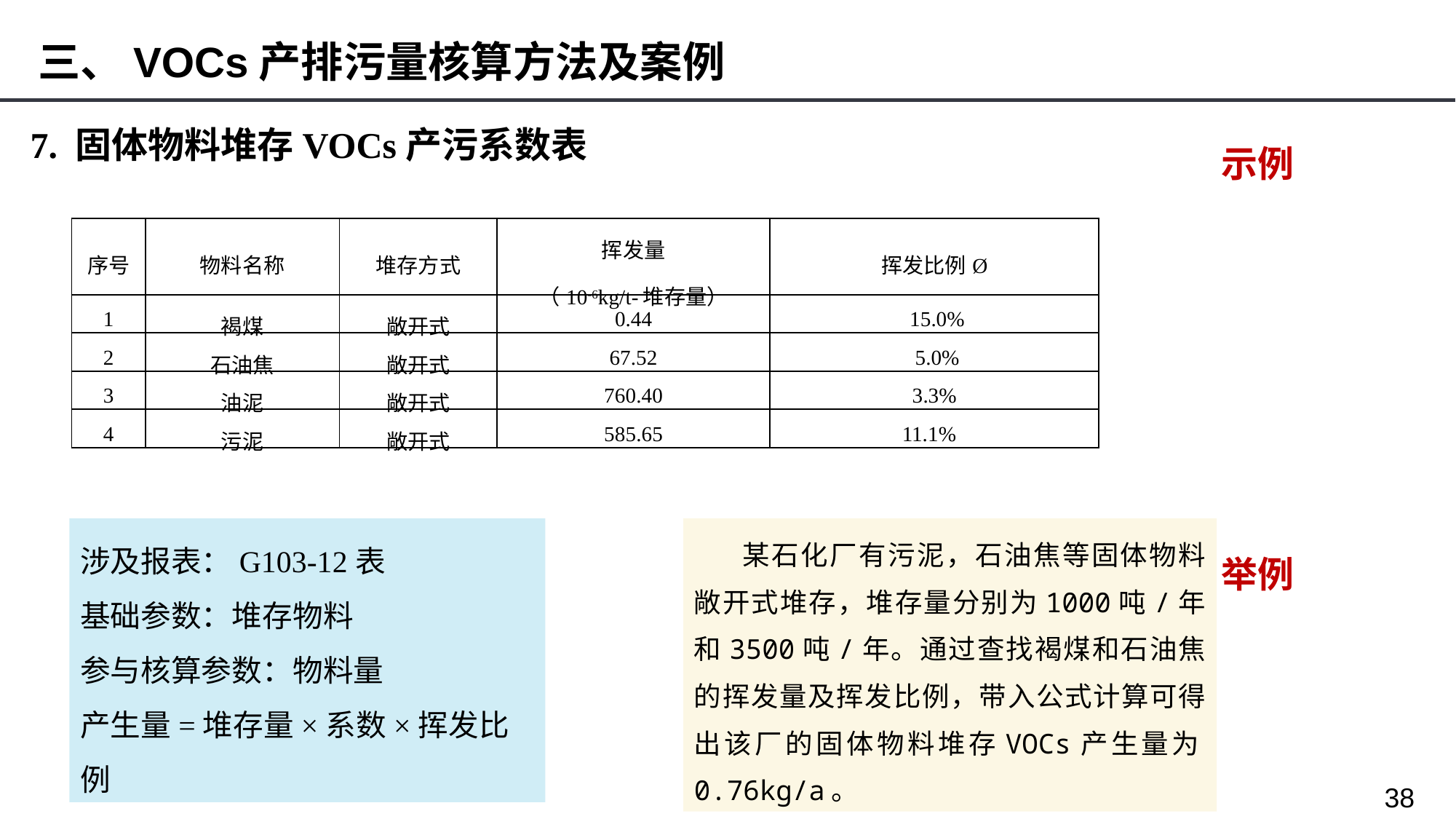

三、VOCs产排污量核算方法及案例
7. 固体物料堆存VOCs产污系数表
示例
| 序号 | 物料名称 | 堆存方式 | 挥发量 （10-6kg/t-堆存量） | 挥发比例Ø |
| --- | --- | --- | --- | --- |
| 1 | 褐煤 | 敞开式 | 0.44 | 15.0% |
| 2 | 石油焦 | 敞开式 | 67.52 | 5.0% |
| 3 | 油泥 | 敞开式 | 760.40 | 3.3% |
| 4 | 污泥 | 敞开式 | 585.65 | 11.1% |
涉及报表：G103-12表
基础参数：堆存物料
参与核算参数：物料量
产生量=堆存量×系数×挥发比例
某石化厂有污泥，石油焦等固体物料敞开式堆存，堆存量分别为1000吨/年和3500吨/年。通过查找褐煤和石油焦的挥发量及挥发比例，带入公式计算可得出该厂的固体物料堆存VOCs产生量为0.76kg/a。
举例
38